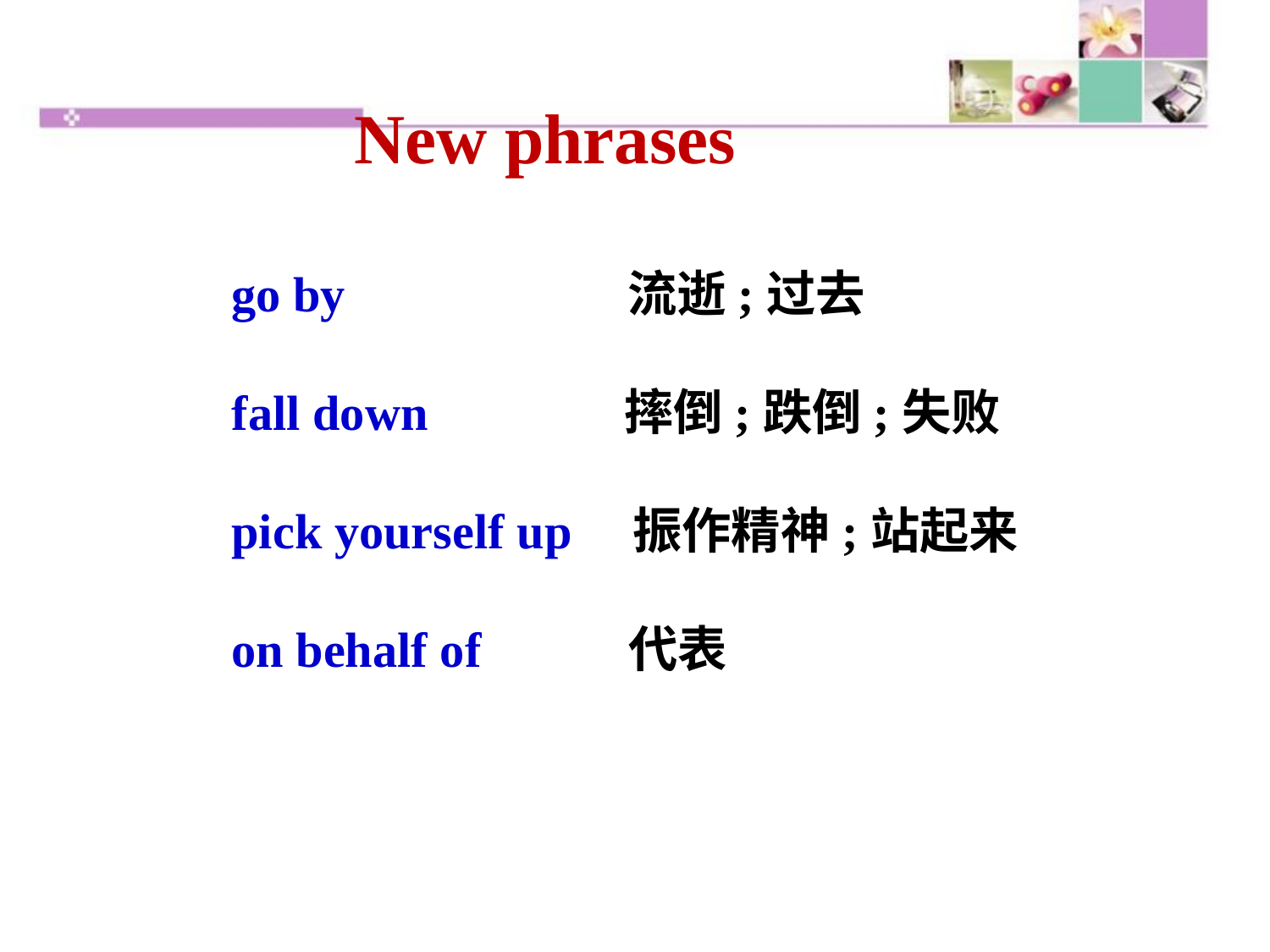

New phrases

go by                      流逝;过去

fall down               摔倒;跌倒;失败

pick yourself up    振作精神;站起来

on behalf of           代表